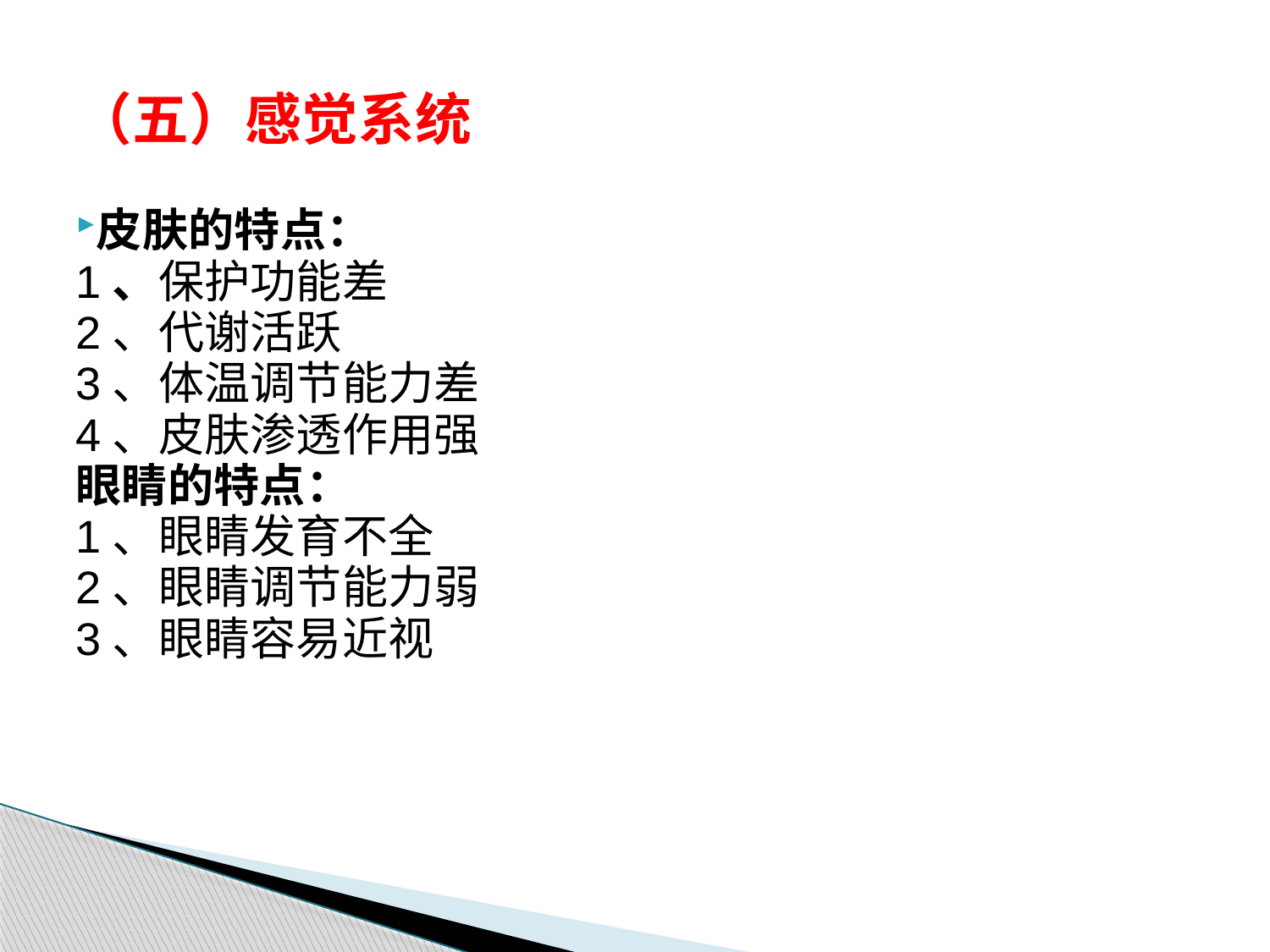

# （五）感觉系统
皮肤的特点：
1、保护功能差
2、代谢活跃
3、体温调节能力差
4、皮肤渗透作用强
眼睛的特点：
1、眼睛发育不全
2、眼睛调节能力弱
3、眼睛容易近视